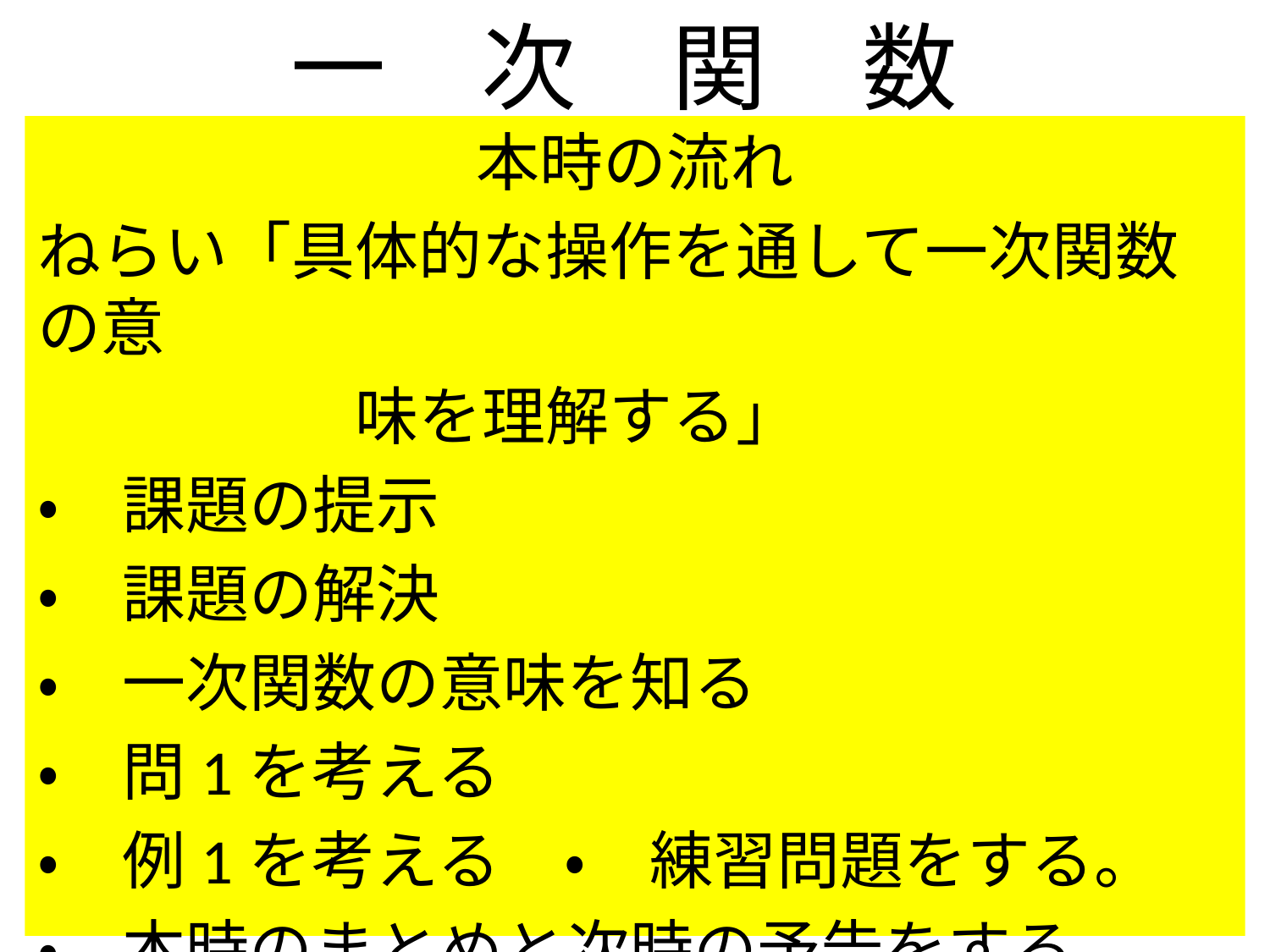

# 一　次　関　数
本時の流れ
ねらい「具体的な操作を通して一次関数の意
　　　　　味を理解する」
・　課題の提示
・　課題の解決
・　一次関数の意味を知る
・　問1を考える
・　例1を考える　・　練習問題をする。
・　本時のまとめと次時の予告をする